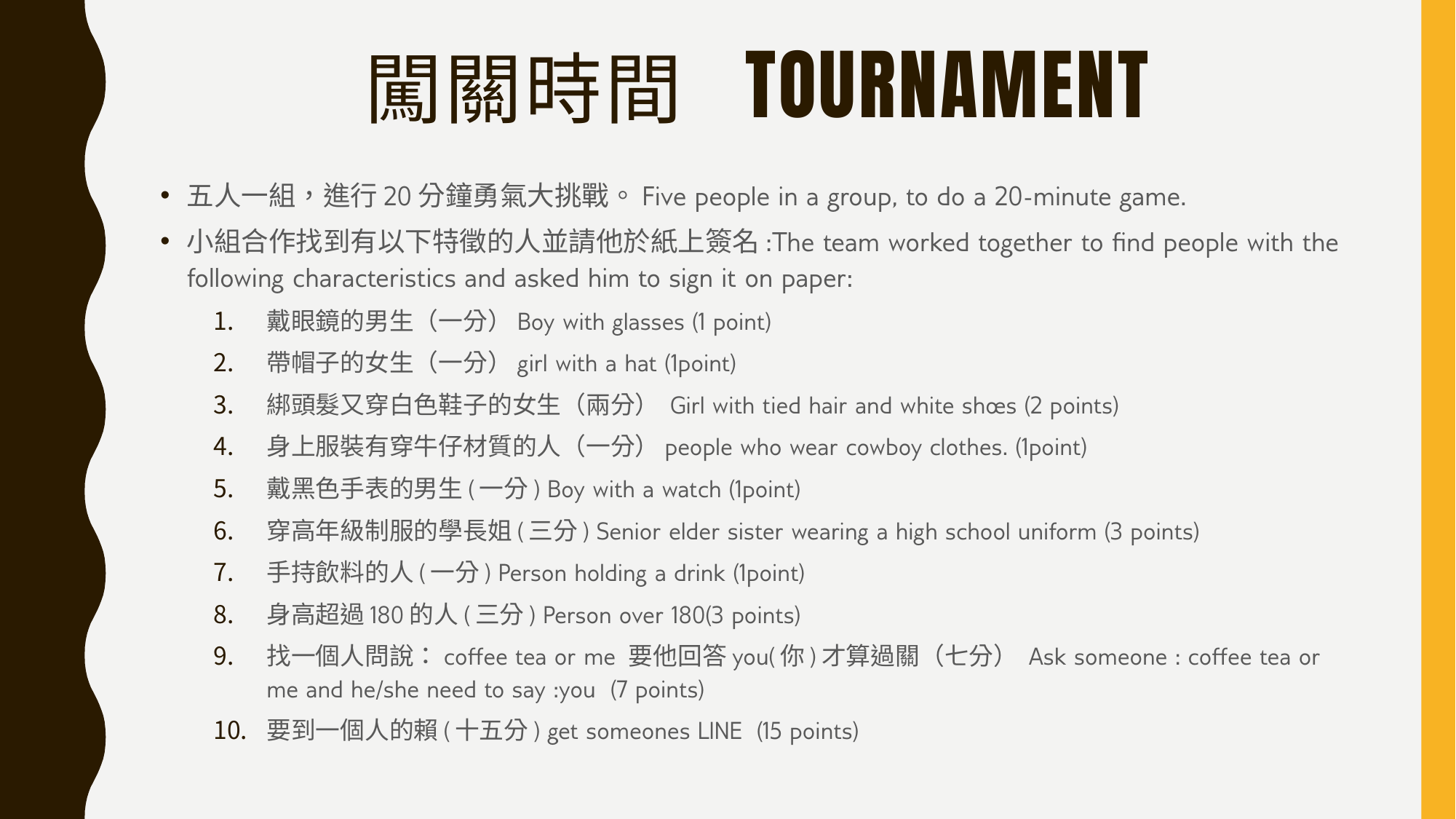

# 闖關時間  tournament
五人一組，進行20分鐘勇氣大挑戰。Five people in a group, to do a 20-minute game.
小組合作找到有以下特徵的人並請他於紙上簽名:The team worked together to find people with the following characteristics and asked him to sign it on paper:
戴眼鏡的男生（一分）Boy with glasses (1 point)
帶帽子的女生（一分）girl with a hat (1point)
綁頭髮又穿白色鞋子的女生（兩分） Girl with tied hair and white shoes (2 points)
身上服裝有穿牛仔材質的人（一分）people who wear cowboy clothes. (1point)
戴黑色手表的男生(一分) Boy with a watch (1point)
穿高年級制服的學長姐(三分) Senior elder sister wearing a high school uniform (3 points)
手持飲料的人(一分) Person holding a drink (1point)
身高超過180的人(三分) Person over 180(3 points)
找一個人問說：coffee tea or me 要他回答you(你)才算過關（七分） Ask someone : coffee tea or me and he/she need to say :you  (7 points)
要到一個人的賴(十五分) get someones LINE  (15 points)